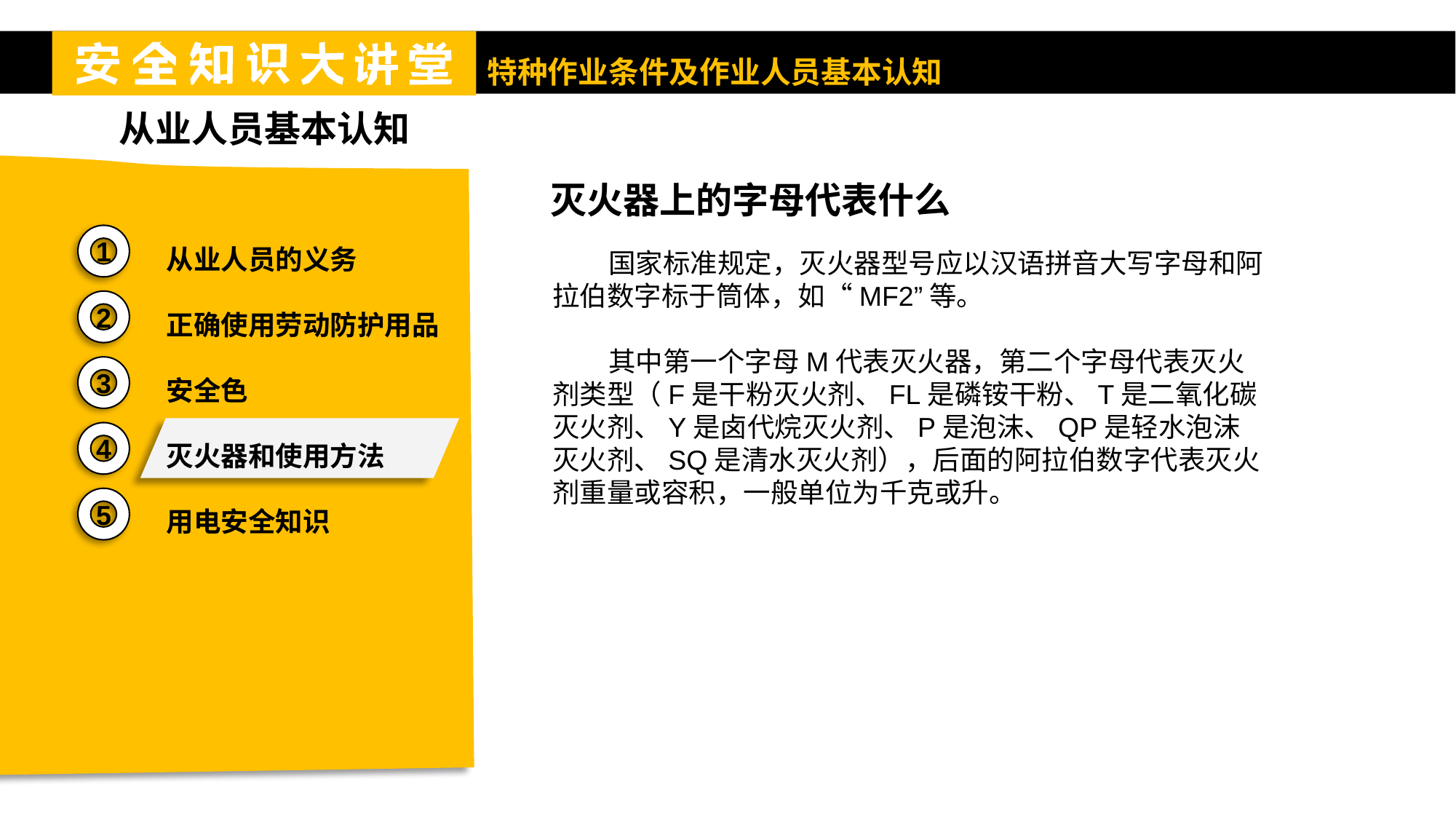

从业人员基本认知
灭火器上的字母代表什么
从业人员的义务
正确使用劳动防护用品
安全色
灭火器和使用方法
用电安全知识
1
        国家标准规定，灭火器型号应以汉语拼音大写字母和阿拉伯数字标于筒体，如“MF2”等。

        其中第一个字母M代表灭火器，第二个字母代表灭火剂类型（F是干粉灭火剂、FL是磷铵干粉、T是二氧化碳灭火剂、Y是卤代烷灭火剂、P是泡沫、QP是轻水泡沫灭火剂、SQ是清水灭火剂），后面的阿拉伯数字代表灭火剂重量或容积，一般单位为千克或升。
2
3

4
5